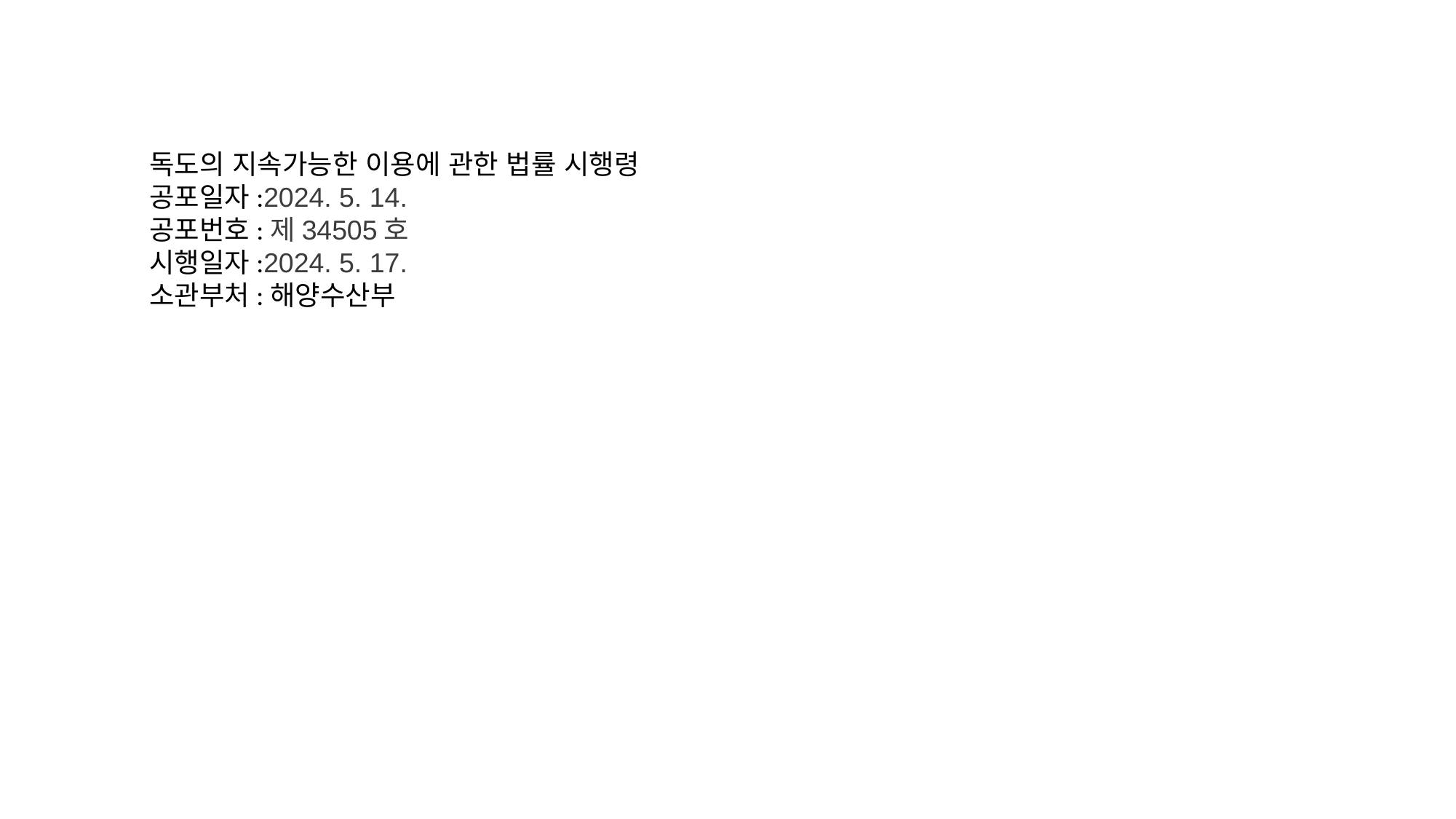

독도의 지속가능한 이용에 관한 법률 시행령
공포일자:2024. 5. 14.
공포번호:제34505호
시행일자:2024. 5. 17.
소관부처:해양수산부